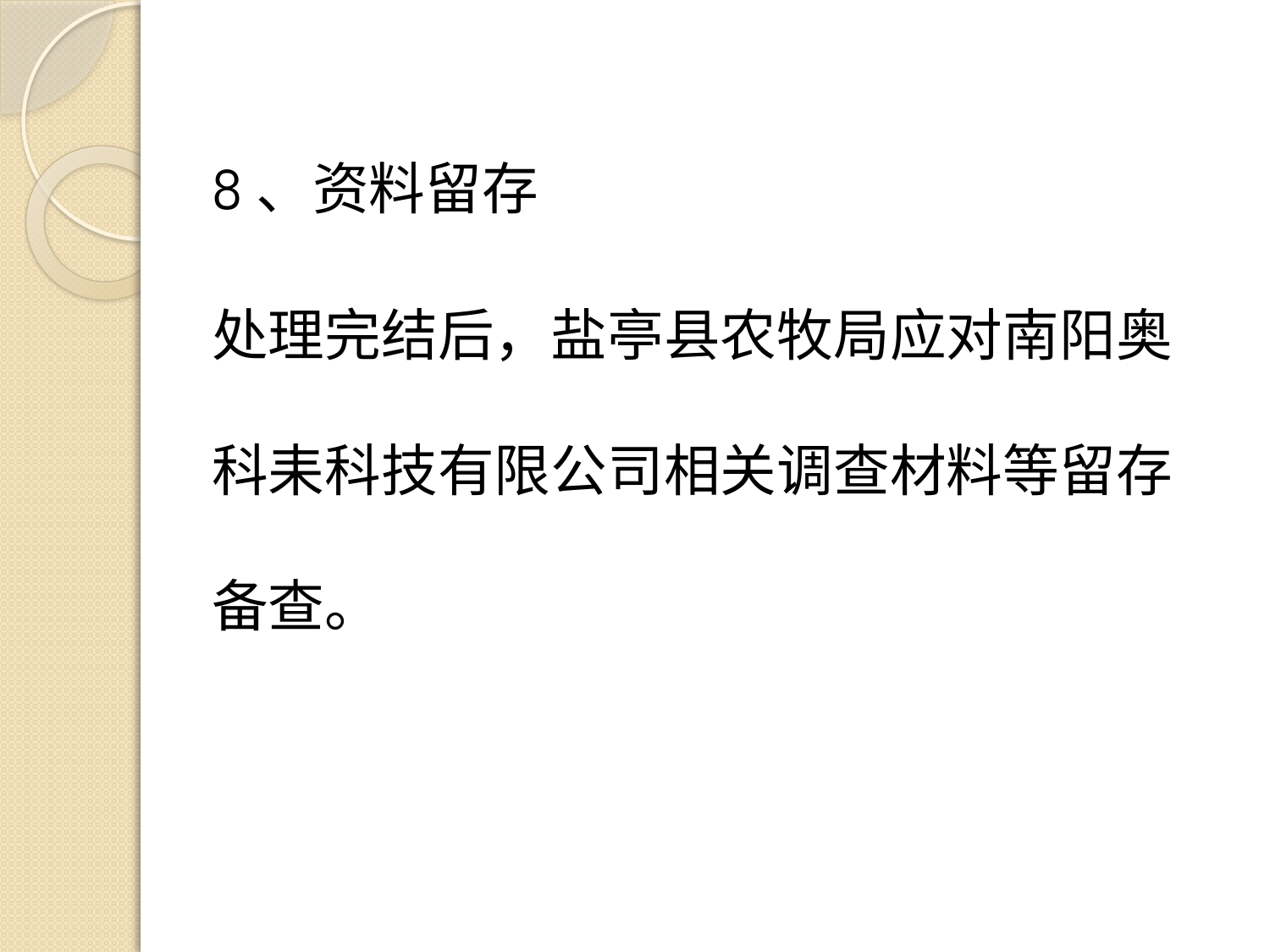

8、资料留存
处理完结后，盐亭县农牧局应对南阳奥科耒科技有限公司相关调查材料等留存备查。